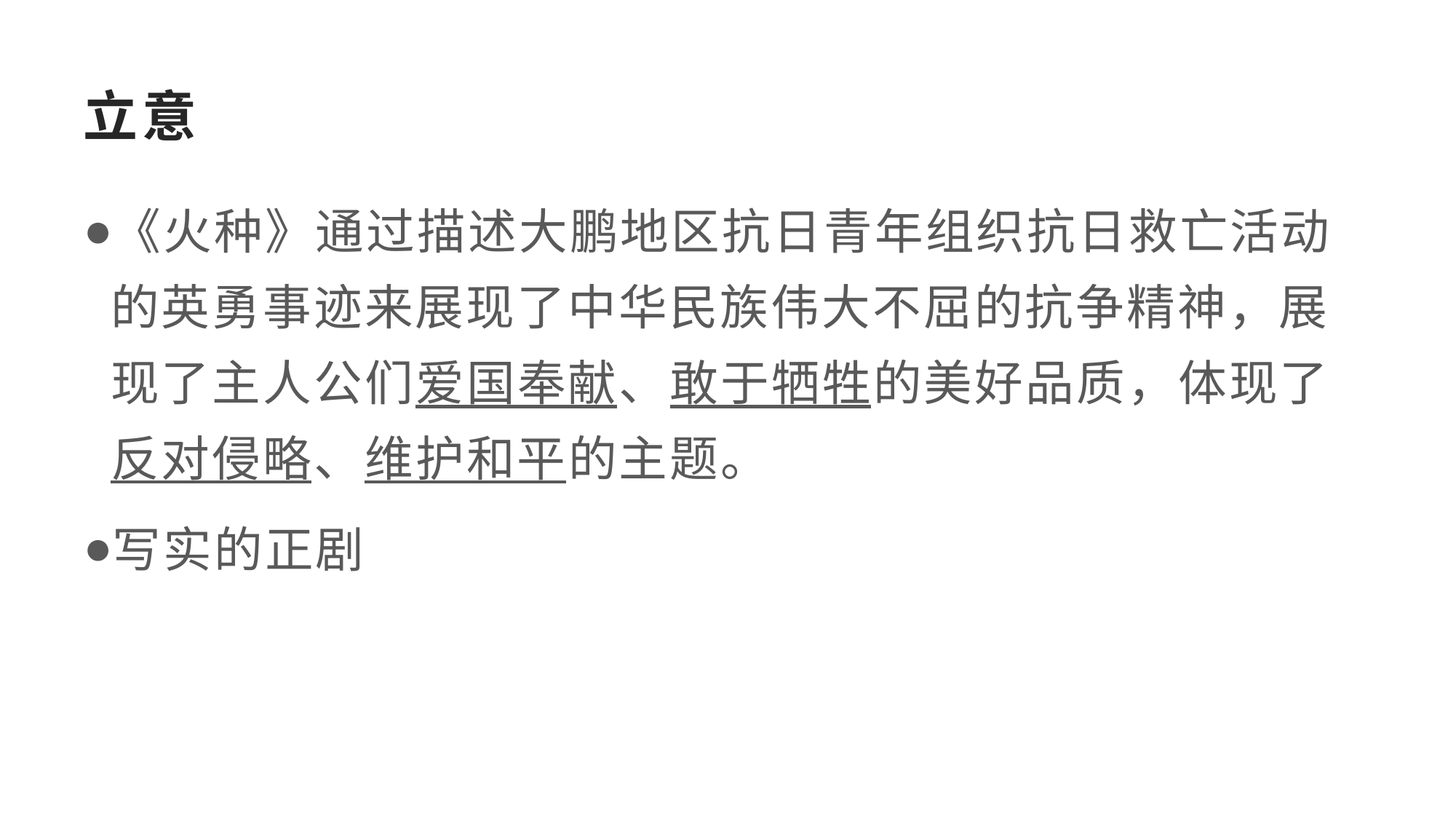

# 立意
《火种》通过描述大鹏地区抗日青年组织抗日救亡活动的英勇事迹来展现了中华民族伟大不屈的抗争精神，展现了主人公们爱国奉献、敢于牺牲的美好品质，体现了反对侵略、维护和平的主题。
写实的正剧